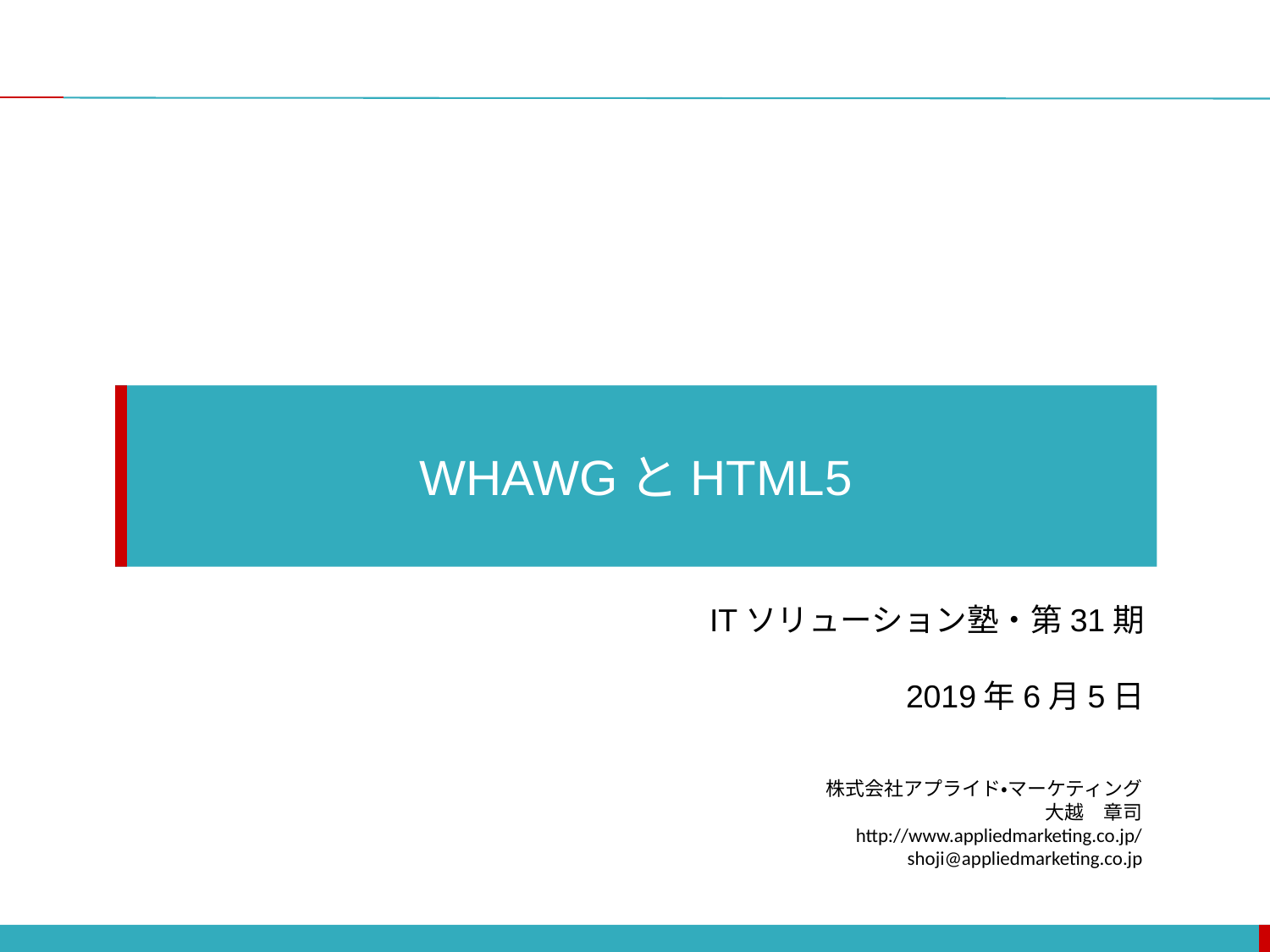

WHAWGとHTML5
ITソリューション塾・第31期

2019年6月5日
株式会社アプライド・マーケティング
大越　章司
http://www.appliedmarketing.co.jp/
shoji@appliedmarketing.co.jp